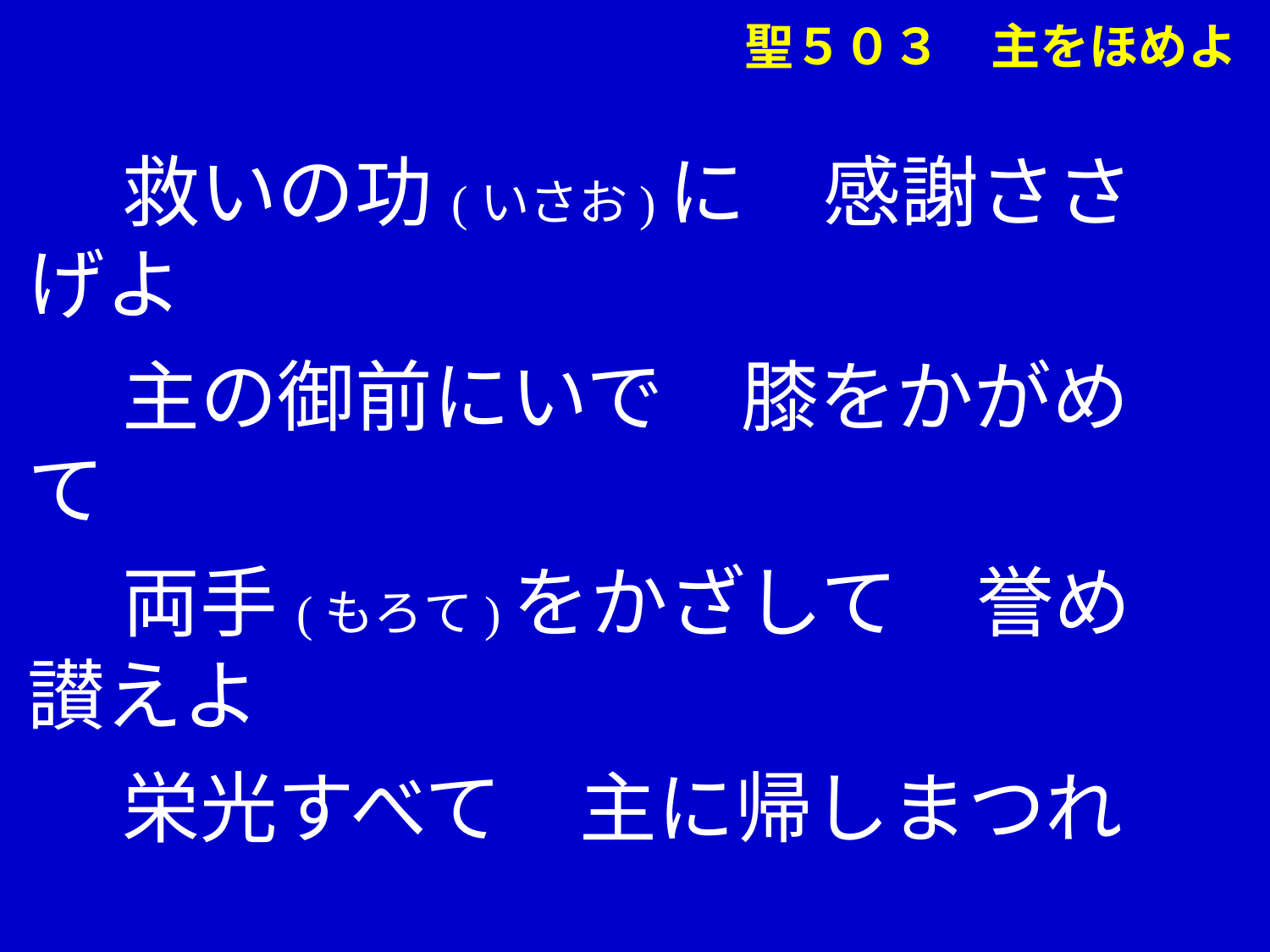

聖５０３　主をほめよ
　 救いの功(いさお)に　感謝ささげよ
　 主の御前にいで　膝をかがめて
　 両手(もろて)をかざして　誉め讃えよ
　 栄光すべて　主に帰しまつれ